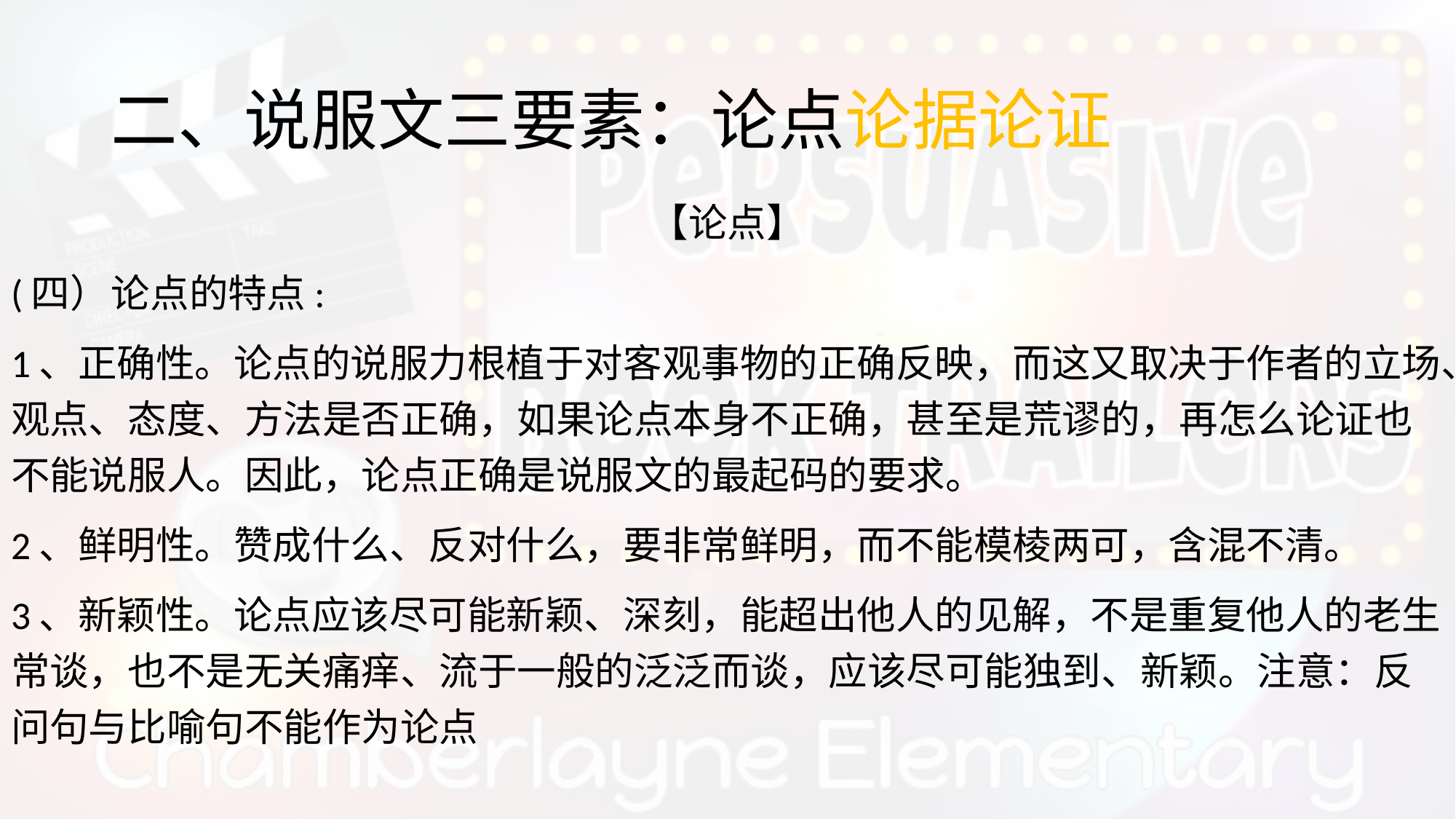

# 二、说服文三要素：论点论据论证

【论点】
(四）	论点的特点:
1、正确性。论点的说服力根植于对客观事物的正确反映，而这又取决于作者的立场、观点、态度、方法是否正确，如果论点本身不正确，甚至是荒谬的，再怎么论证也 不能说服人。因此，论点正确是说服文的最起码的要求。
2、鲜明性。赞成什么、反对什么，要非常鲜明，而不能模棱两可，含混不清。
3、新颖性。论点应该尽可能新颖、深刻，能超出他人的见解，不是重复他人的老生 常谈，也不是无关痛痒、流于一般的泛泛而谈，应该尽可能独到、新颖。注意：反问句与比喻句不能作为论点